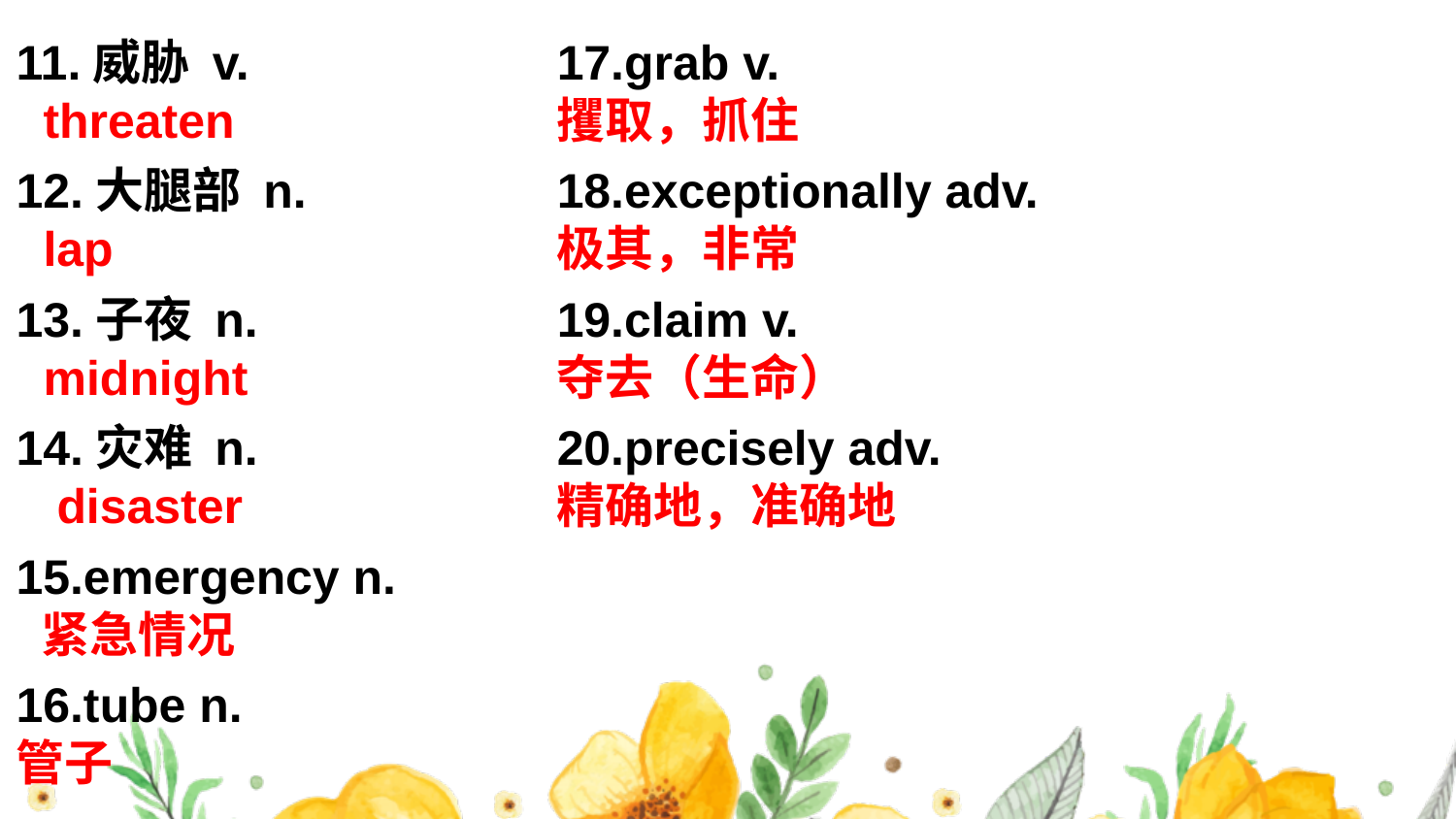

11.威胁 v.                         threaten
12.大腿部 n.                     lap
13.子夜 n.                        midnight
14.灾难 n.                         disaster
15.emergency n.             紧急情况
16.tube n.                        管子
17.grab v.                        攫取，抓住
18.exceptionally adv.     极其，非常
19.claim v.                      夺去（生命）
20.precisely adv.            精确地，准确地